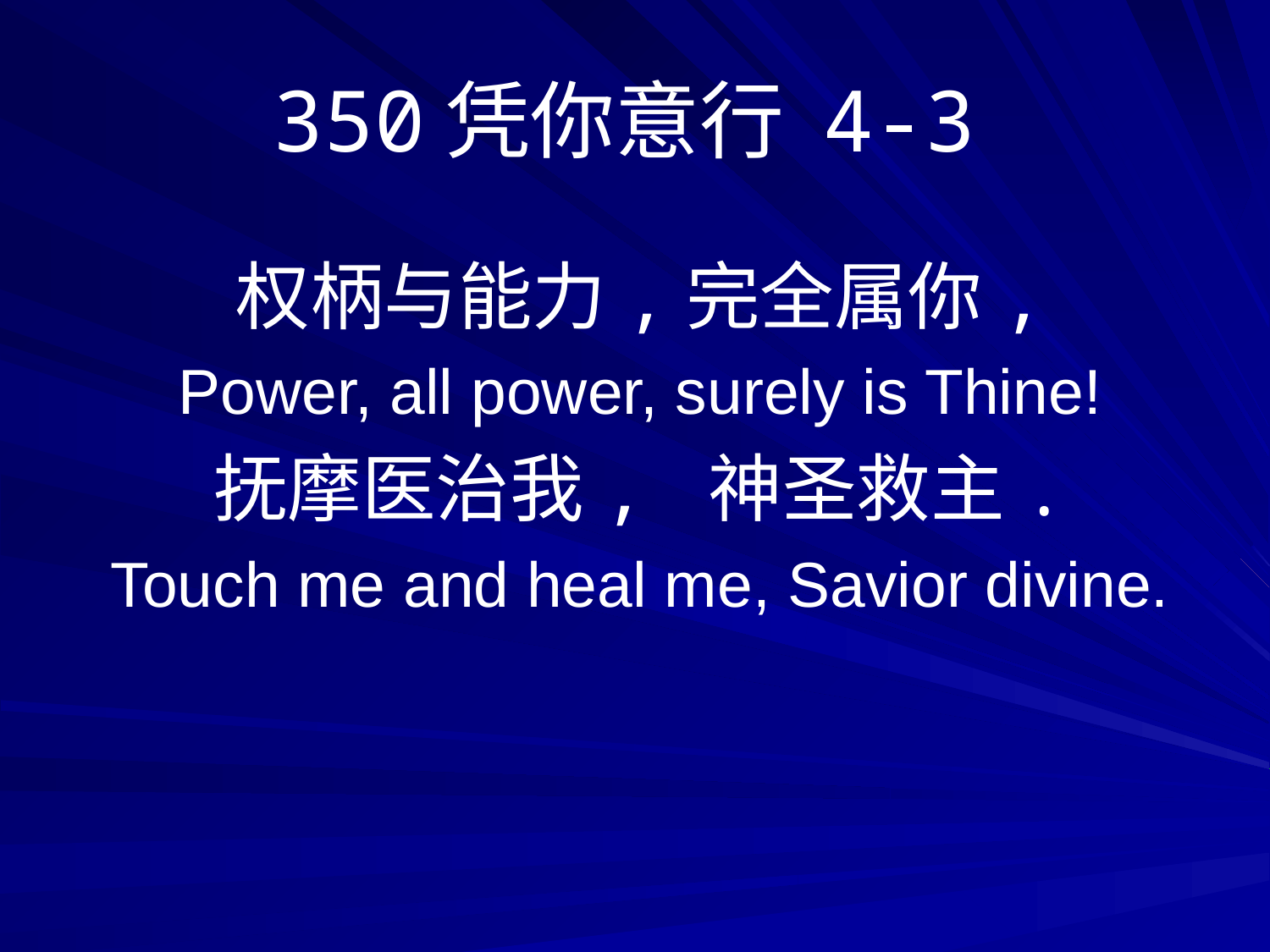

350凭你意行 4-3
权柄与能力,完全属你,
Power, all power, surely is Thine!
抚摩医治我, 神圣救主.
Touch me and heal me, Savior divine.